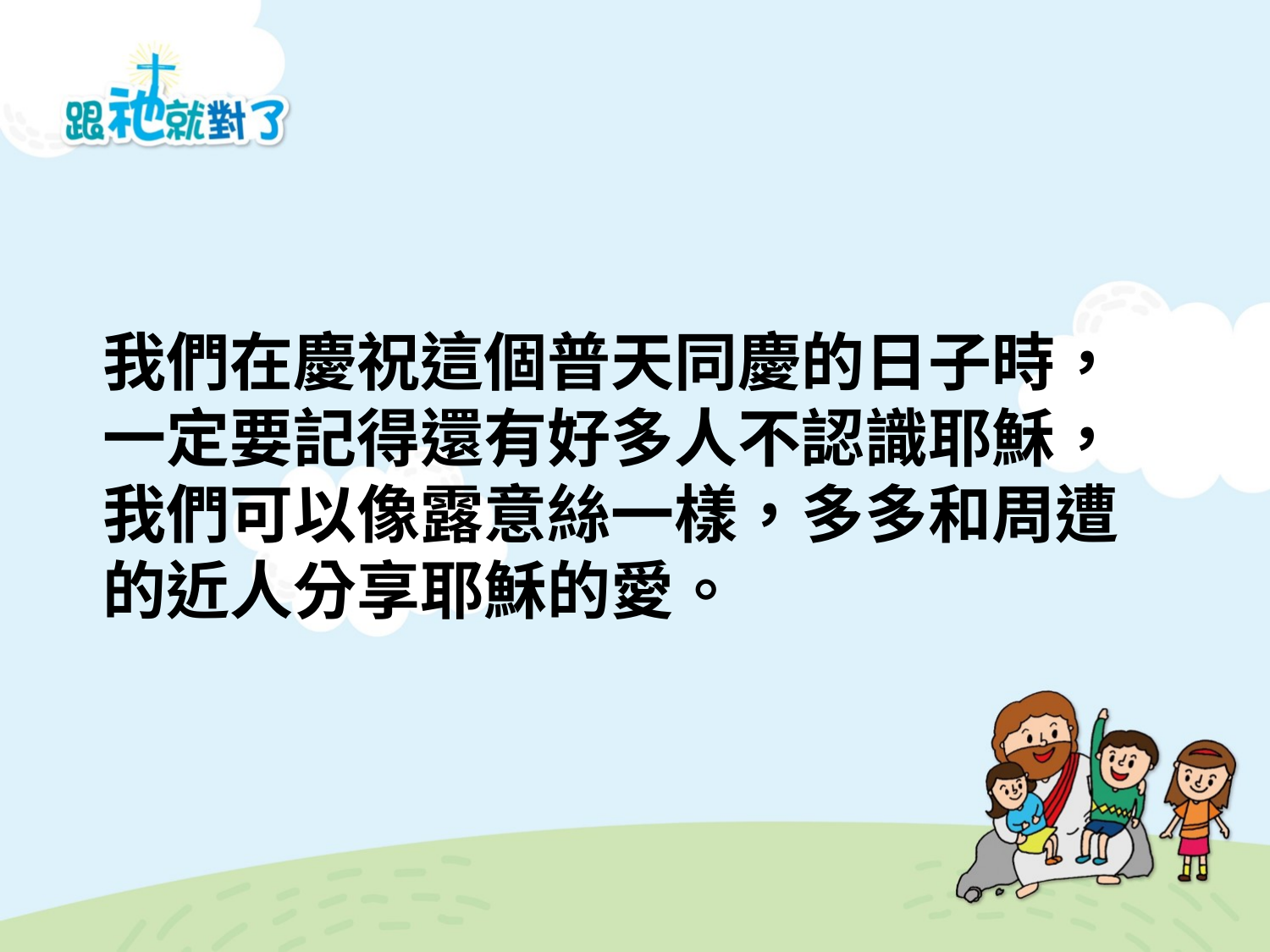

我們在慶祝這個普天同慶的日子時，一定要記得還有好多人不認識耶穌，我們可以像露意絲一樣，多多和周遭的近人分享耶穌的愛。